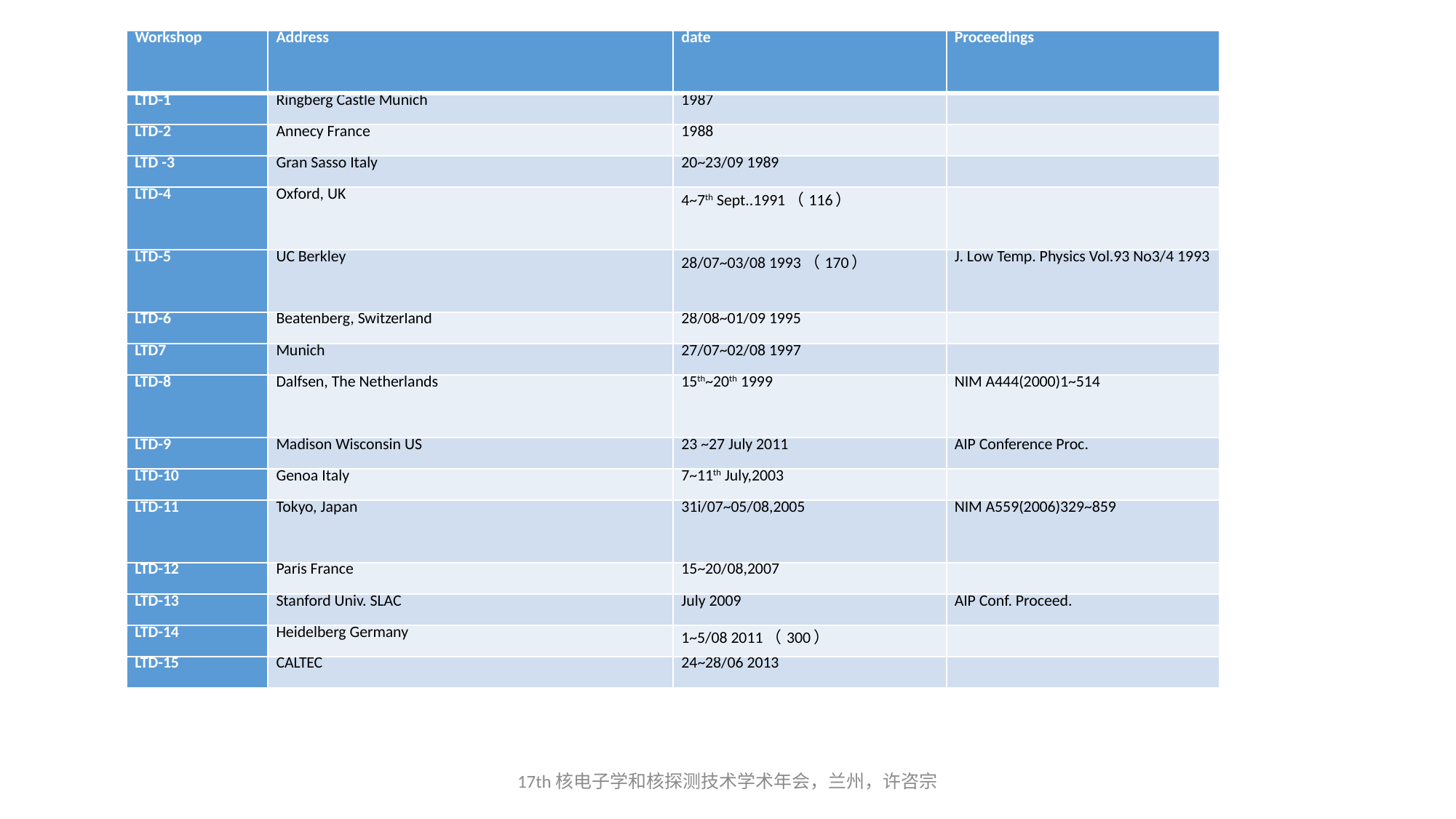

| Workshop | Address | date | Proceedings |
| --- | --- | --- | --- |
| LTD-1 | Ringberg Castle Munich | 1987 |  |
| LTD-2 | Annecy France | 1988 |  |
| LTD -3 | Gran Sasso Italy | 20~23/09 1989 |  |
| LTD-4 | Oxford, UK | 4~7th Sept..1991（116） |  |
| LTD-5 | UC Berkley | 28/07~03/08 1993（170） | J. Low Temp. Physics Vol.93 No3/4 1993 |
| LTD-6 | Beatenberg, Switzerland | 28/08~01/09 1995 |  |
| LTD7 | Munich | 27/07~02/08 1997 |  |
| LTD-8 | Dalfsen, The Netherlands | 15th~20th 1999 | NIM A444(2000)1~514 |
| LTD-9 | Madison Wisconsin US | 23 ~27 July 2011 | AIP Conference Proc. |
| LTD-10 | Genoa Italy | 7~11th July,2003 |  |
| LTD-11 | Tokyo, Japan | 31i/07~05/08,2005 | NIM A559(2006)329~859 |
| LTD-12 | Paris France | 15~20/08,2007 |  |
| LTD-13 | Stanford Univ. SLAC | July 2009 | AIP Conf. Proceed. |
| LTD-14 | Heidelberg Germany | 1~5/08 2011（300） |  |
| LTD-15 | CALTEC | 24~28/06 2013 |  |
17th核电子学和核探测技术学术年会，兰州，许咨宗